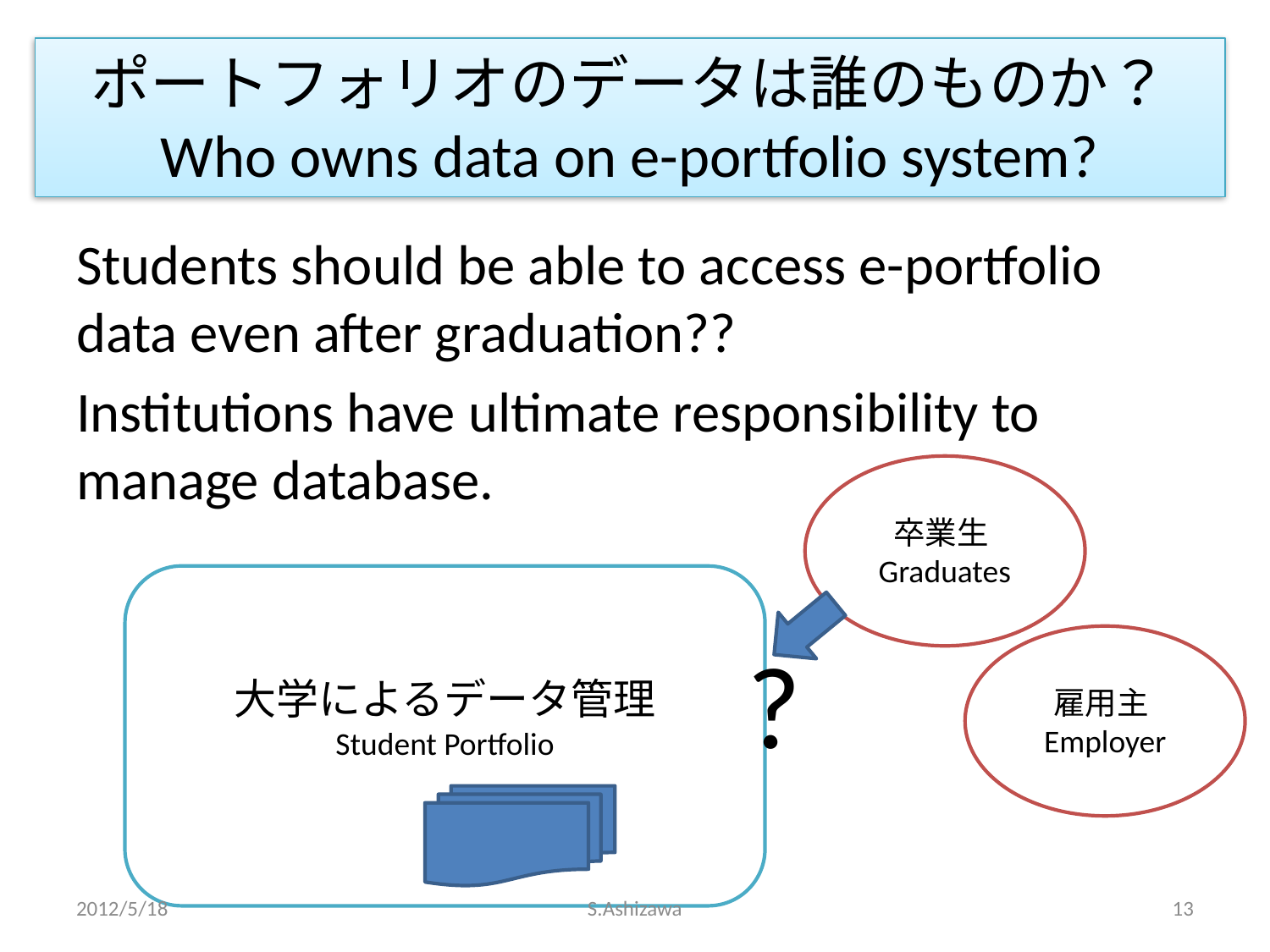

# ポートフォリオのデータは誰のものか？ Who owns data on e-portfolio system?
Students should be able to access e-portfolio data even after graduation??
Institutions have ultimate responsibility to manage database.

卒業生Graduates
大学によるデータ管理
Student Portfolio

?
雇用主Employer

2012/5/18
S.Ashizawa
13